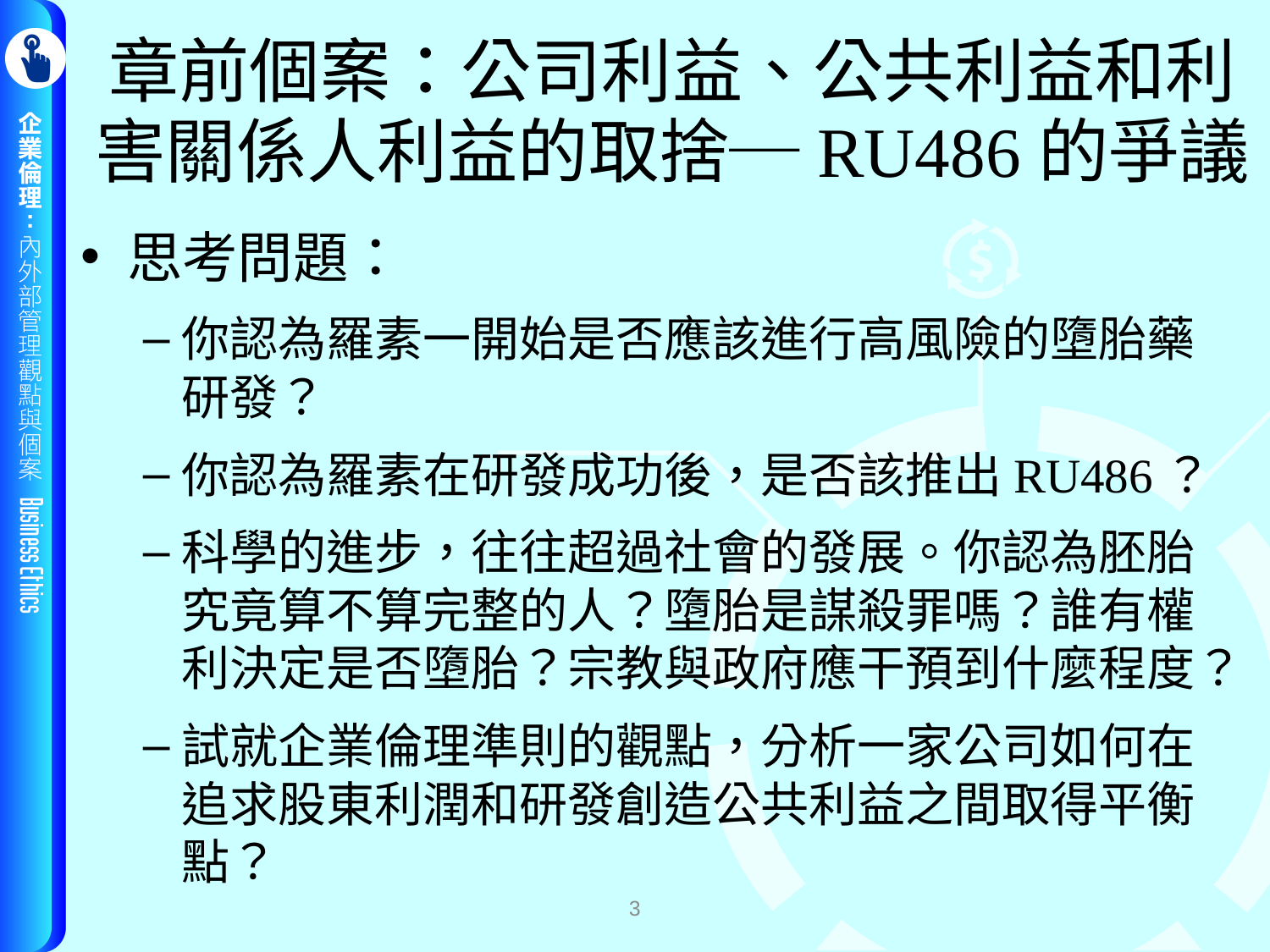

# 章前個案：公司利益、公共利益和利害關係人利益的取捨─RU486的爭議
思考問題：
你認為羅素一開始是否應該進行高風險的墮胎藥研發？
你認為羅素在研發成功後，是否該推出RU486？
科學的進步，往往超過社會的發展。你認為胚胎究竟算不算完整的人？墮胎是謀殺罪嗎？誰有權利決定是否墮胎？宗教與政府應干預到什麼程度？
試就企業倫理準則的觀點，分析一家公司如何在追求股東利潤和研發創造公共利益之間取得平衡點？
3